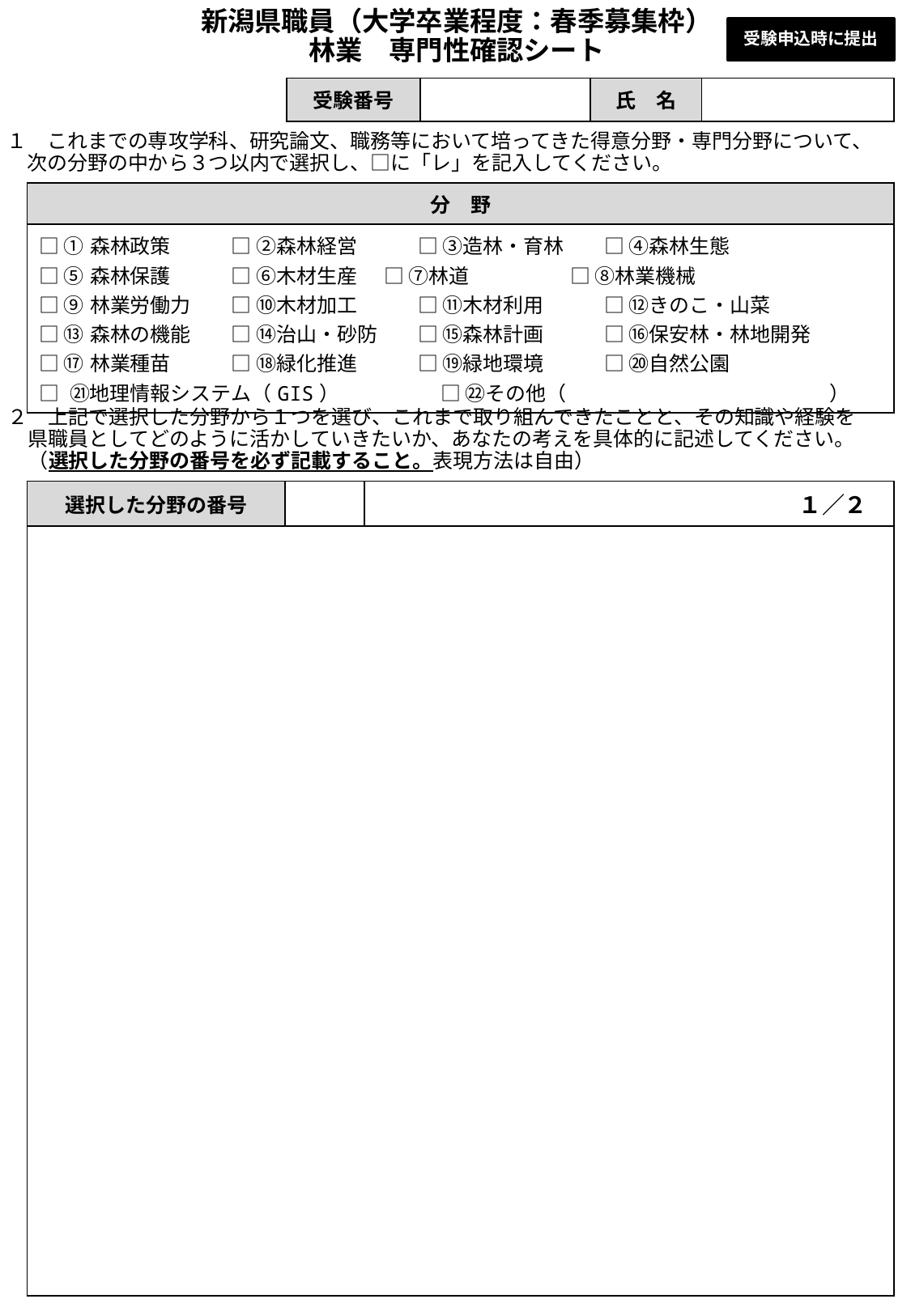

新潟県職員（大学卒業程度：春季募集枠）
林業　専門性確認シート
受験申込時に提出
| 受験番号 |  | 氏　名 |  |
| --- | --- | --- | --- |
１　これまでの専攻学科、研究論文、職務等において培ってきた得意分野・専門分野について、
　次の分野の中から３つ以内で選択し、□に「レ」を記入してください。
| 分　野 |
| --- |
| □ ①森林政策　　　□ ②森林経営　　　□ ③造林・育林　　□ ④森林生態 □ ⑤森林保護　　　□ ⑥木材生産 □ ⑦林道　　　　　□ ⑧林業機械 □ ⑨林業労働力　　□ ⑩木材加工　　　□ ⑪木材利用　　　□ ⑫きのこ・山菜　　　 □ ⑬森林の機能　　□ ⑭治山・砂防　　□ ⑮森林計画　　　□ ⑯保安林・林地開発 □ ⑰林業種苗　　　□ ⑱緑化推進　　　□ ⑲緑地環境　　　□ ⑳自然公園 □ ㉑地理情報システム（GIS）　　　　　□ ㉒その他（　　　　　　　　　　　　　） |
２　上記で選択した分野から１つを選び、これまで取り組んできたことと、その知識や経験を
　県職員としてどのように活かしていきたいか、あなたの考えを具体的に記述してください。
　（選択した分野の番号を必ず記載すること。表現方法は自由）
| 選択した分野の番号 |  | １／２ |
| --- | --- | --- |
|  |  |  |